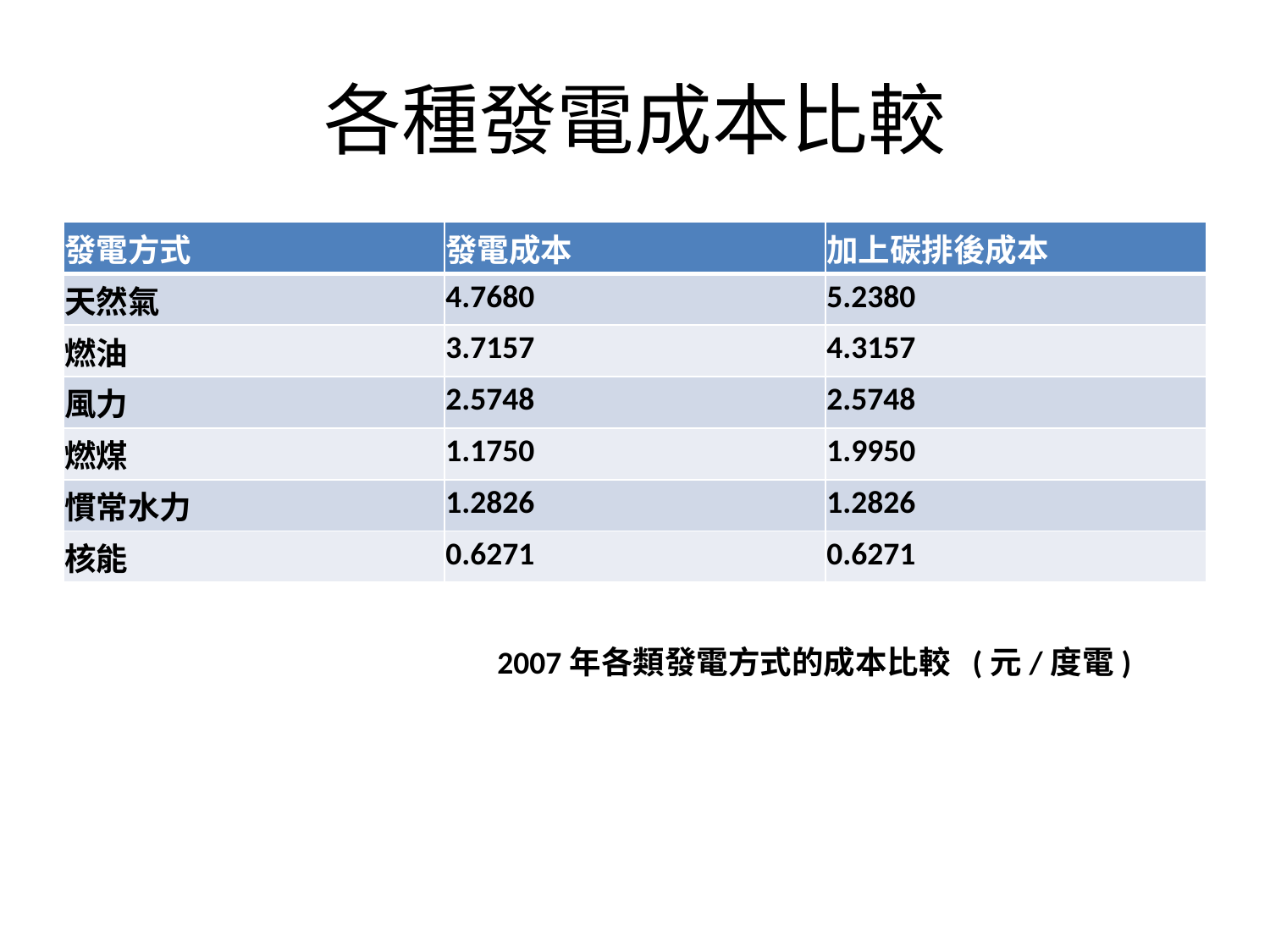

# 各種發電成本比較
| 發電方式 | 發電成本 | 加上碳排後成本 |
| --- | --- | --- |
| 天然氣 | 4.7680 | 5.2380 |
| 燃油 | 3.7157 | 4.3157 |
| 風力 | 2.5748 | 2.5748 |
| 燃煤 | 1.1750 | 1.9950 |
| 慣常水力 | 1.2826 | 1.2826 |
| 核能 | 0.6271 | 0.6271 |
2007年各類發電方式的成本比較  (元/度電)